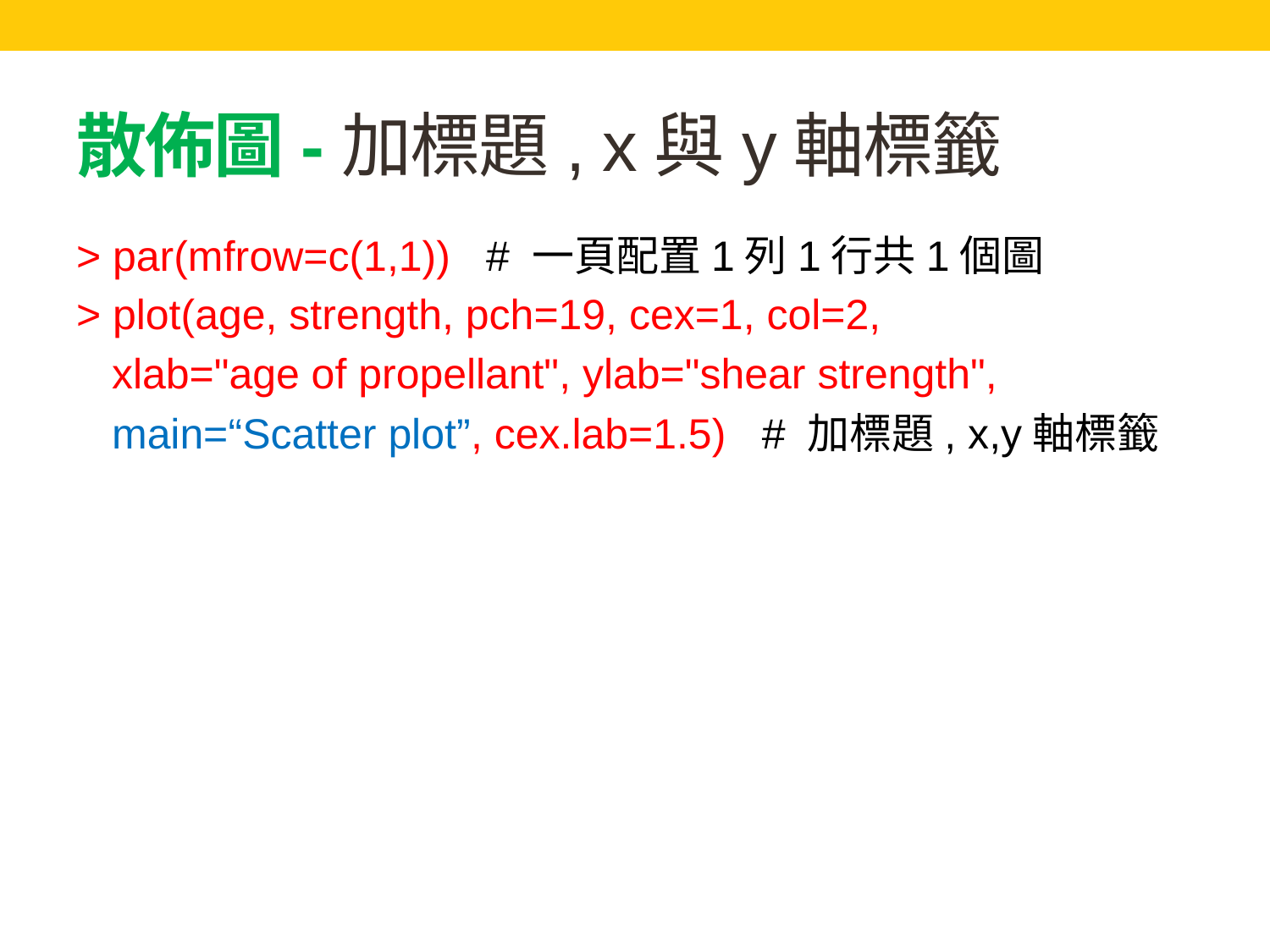

# 散佈圖-加標題, x與y軸標籤
> par(mfrow=c(1,1))   # 一頁配置1列1行共1個圖
> plot(age, strength, pch=19, cex=1, col=2,
   xlab="age of propellant", ylab="shear strength",
   main=“Scatter plot”, cex.lab=1.5)   # 加標題, x,y軸標籤